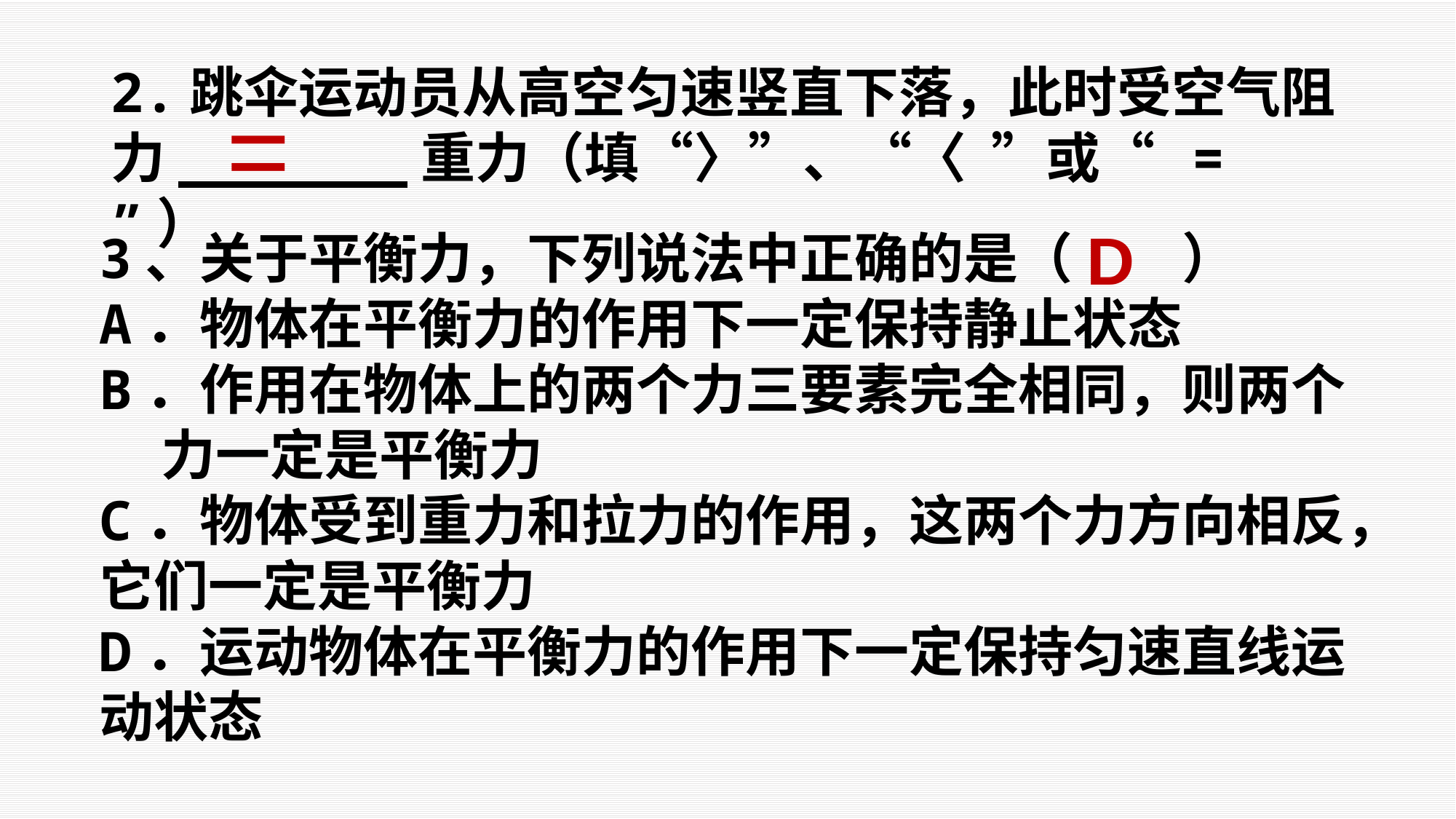

2.跳伞运动员从高空匀速竖直下落，此时受空气阻力_______重力（填“〉”、“〈  ”或“  =  ”）
=
D
3、关于平衡力，下列说法中正确的是（　　）
A．物体在平衡力的作用下一定保持静止状态
B．作用在物体上的两个力三要素完全相同，则两个       力一定是平衡力
C．物体受到重力和拉力的作用，这两个力方向相反，它们一定是平衡力
D．运动物体在平衡力的作用下一定保持匀速直线运动状态